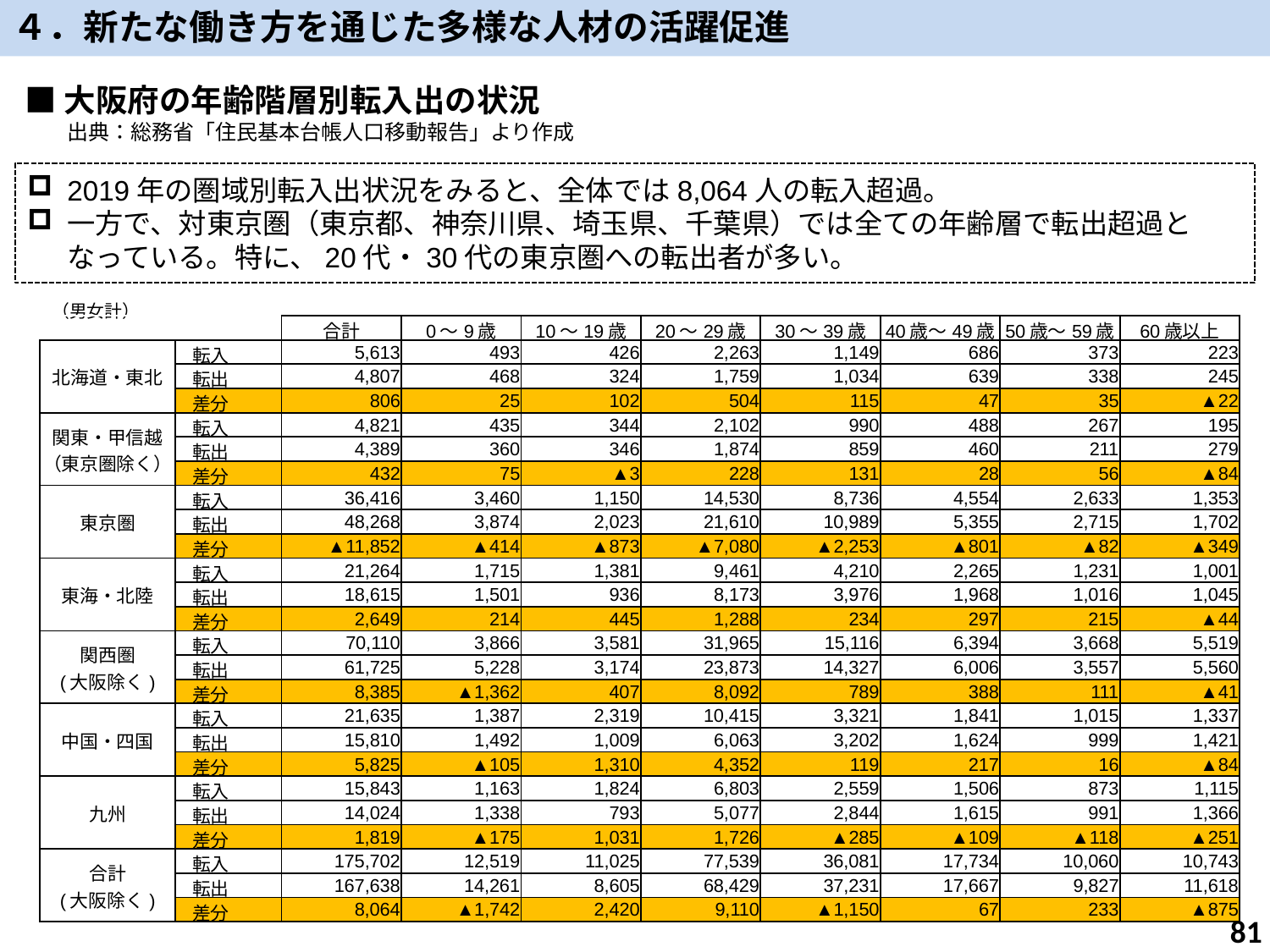

４．新たな働き方を通じた多様な人材の活躍促進
■大阪府の年齢階層別転入出の状況
　　出典：総務省「住民基本台帳人口移動報告」より作成
2019年の圏域別転入出状況をみると、全体では8,064人の転入超過。
一方で、対東京圏（東京都、神奈川県、埼玉県、千葉県）では全ての年齢層で転出超過となっている。特に、20代・30代の東京圏への転出者が多い。
（男女計）
|  |  | 合計 | 0～9歳 | 10～19歳 | 20～29歳 | 30～39歳 | 40歳～49歳 | 50歳～59歳 | 60歳以上 |
| --- | --- | --- | --- | --- | --- | --- | --- | --- | --- |
| 北海道・東北 | 転入 | 5,613 | 493 | 426 | 2,263 | 1,149 | 686 | 373 | 223 |
|  | 転出 | 4,807 | 468 | 324 | 1,759 | 1,034 | 639 | 338 | 245 |
|  | 差分 | 806 | 25 | 102 | 504 | 115 | 47 | 35 | ▲22 |
| 関東・甲信越 （東京圏除く） | 転入 | 4,821 | 435 | 344 | 2,102 | 990 | 488 | 267 | 195 |
|  | 転出 | 4,389 | 360 | 346 | 1,874 | 859 | 460 | 211 | 279 |
|  | 差分 | 432 | 75 | ▲3 | 228 | 131 | 28 | 56 | ▲84 |
| 東京圏 | 転入 | 36,416 | 3,460 | 1,150 | 14,530 | 8,736 | 4,554 | 2,633 | 1,353 |
|  | 転出 | 48,268 | 3,874 | 2,023 | 21,610 | 10,989 | 5,355 | 2,715 | 1,702 |
|  | 差分 | ▲11,852 | ▲414 | ▲873 | ▲7,080 | ▲2,253 | ▲801 | ▲82 | ▲349 |
| 東海・北陸 | 転入 | 21,264 | 1,715 | 1,381 | 9,461 | 4,210 | 2,265 | 1,231 | 1,001 |
|  | 転出 | 18,615 | 1,501 | 936 | 8,173 | 3,976 | 1,968 | 1,016 | 1,045 |
|  | 差分 | 2,649 | 214 | 445 | 1,288 | 234 | 297 | 215 | ▲44 |
| 関西圏 (大阪除く) | 転入 | 70,110 | 3,866 | 3,581 | 31,965 | 15,116 | 6,394 | 3,668 | 5,519 |
|  | 転出 | 61,725 | 5,228 | 3,174 | 23,873 | 14,327 | 6,006 | 3,557 | 5,560 |
|  | 差分 | 8,385 | ▲1,362 | 407 | 8,092 | 789 | 388 | 111 | ▲41 |
| 中国・四国 | 転入 | 21,635 | 1,387 | 2,319 | 10,415 | 3,321 | 1,841 | 1,015 | 1,337 |
|  | 転出 | 15,810 | 1,492 | 1,009 | 6,063 | 3,202 | 1,624 | 999 | 1,421 |
|  | 差分 | 5,825 | ▲105 | 1,310 | 4,352 | 119 | 217 | 16 | ▲84 |
| 九州 | 転入 | 15,843 | 1,163 | 1,824 | 6,803 | 2,559 | 1,506 | 873 | 1,115 |
|  | 転出 | 14,024 | 1,338 | 793 | 5,077 | 2,844 | 1,615 | 991 | 1,366 |
|  | 差分 | 1,819 | ▲175 | 1,031 | 1,726 | ▲285 | ▲109 | ▲118 | ▲251 |
| 合計 (大阪除く) | 転入 | 175,702 | 12,519 | 11,025 | 77,539 | 36,081 | 17,734 | 10,060 | 10,743 |
|  | 転出 | 167,638 | 14,261 | 8,605 | 68,429 | 37,231 | 17,667 | 9,827 | 11,618 |
|  | 差分 | 8,064 | ▲1,742 | 2,420 | 9,110 | ▲1,150 | 67 | 233 | ▲875 |

81